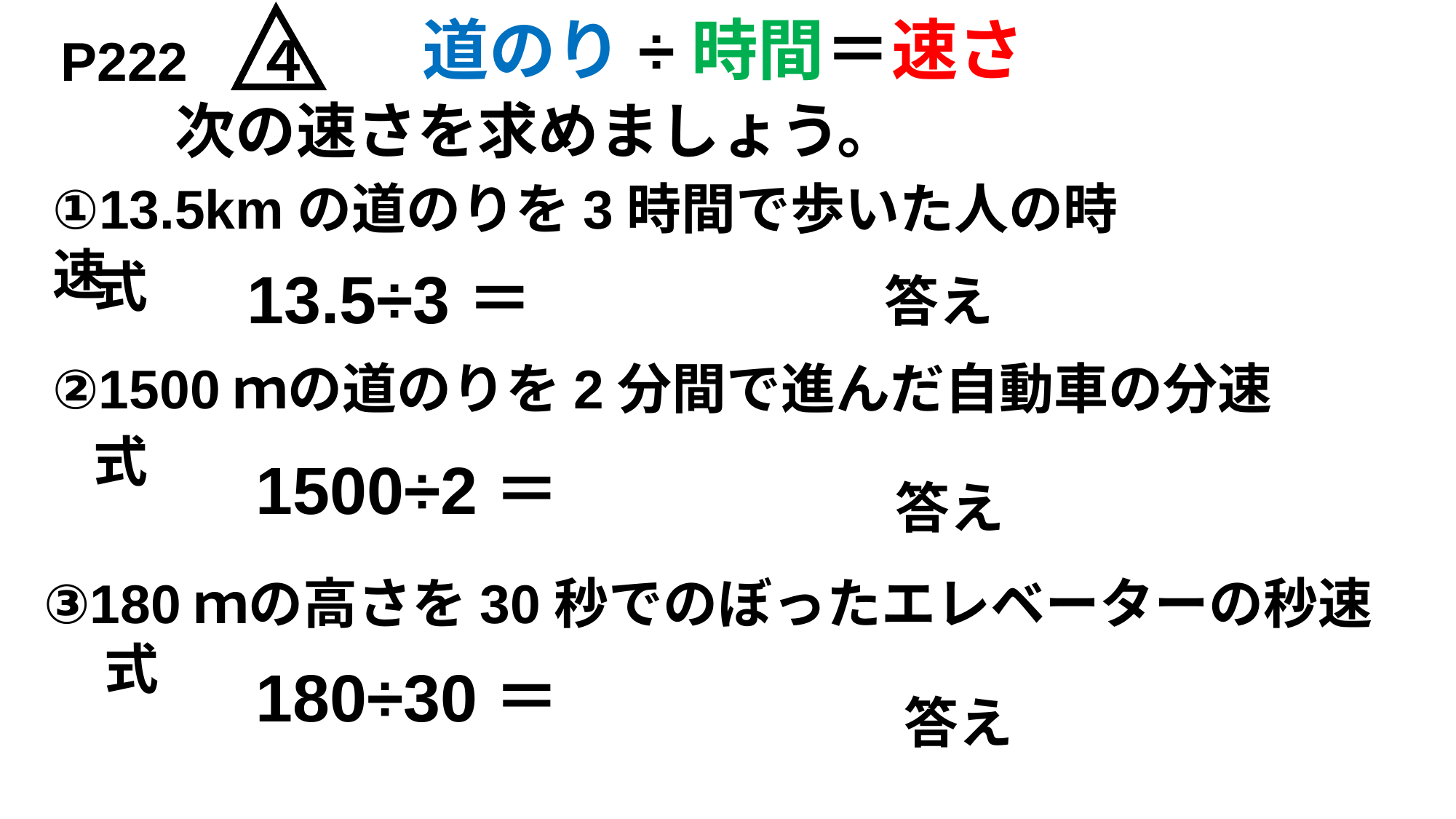

道のり÷時間＝速さ

P222　４
次の速さを求めましょう。
①13.5kmの道のりを3時間で歩いた人の時速
式
13.5÷3＝
答え
②1500ｍの道のりを2分間で進んだ自動車の分速
式
1500÷2＝
答え
③180ｍの高さを30秒でのぼったエレベーターの秒速
式
180÷30＝
答え